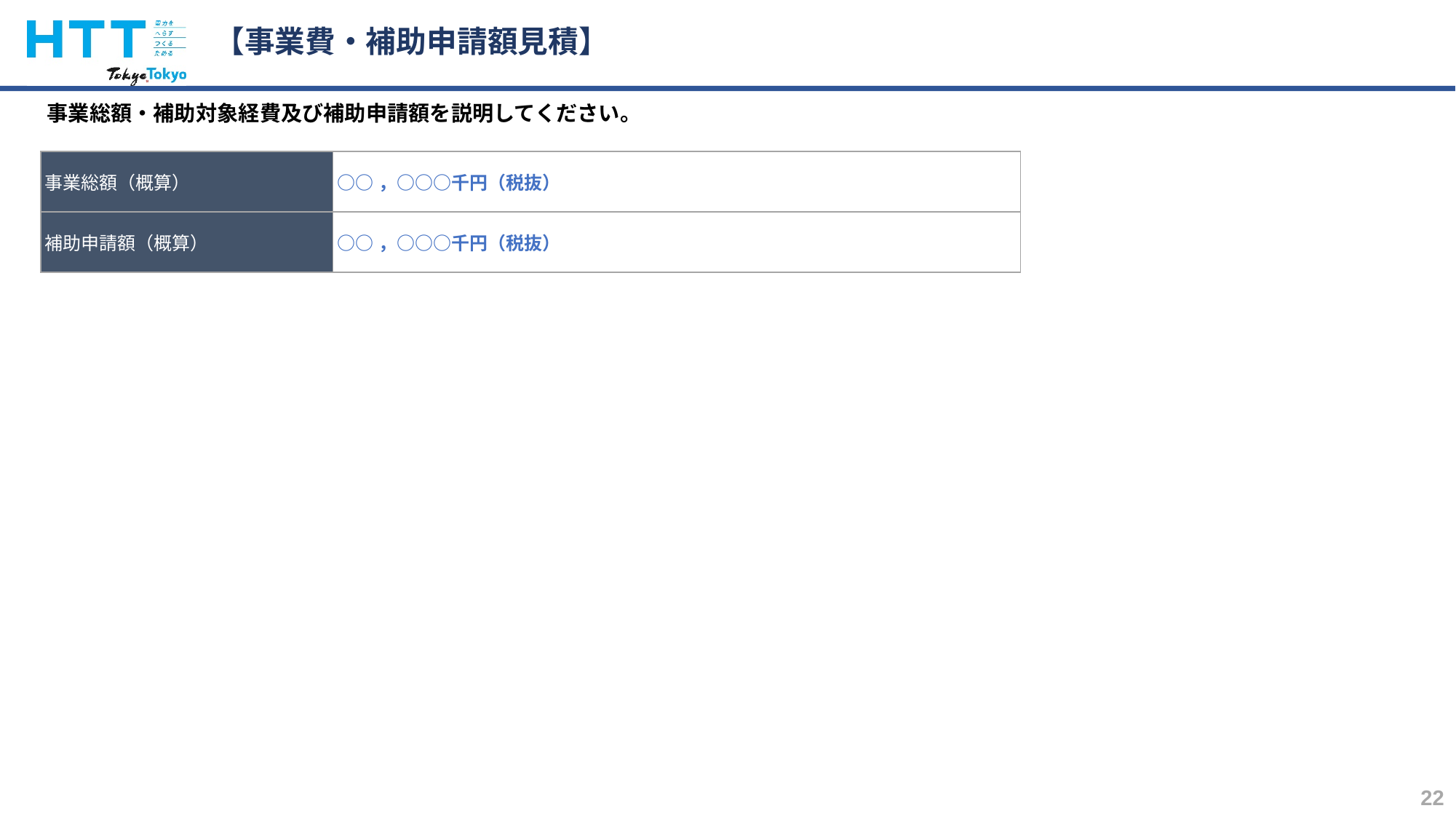

# 【事業費・補助申請額見積】
事業総額・補助対象経費及び補助申請額を説明してください。
| 事業総額（概算） | ○○，○○○千円（税抜） |
| --- | --- |
| 補助申請額（概算） | ○○，○○○千円（税抜） |
22